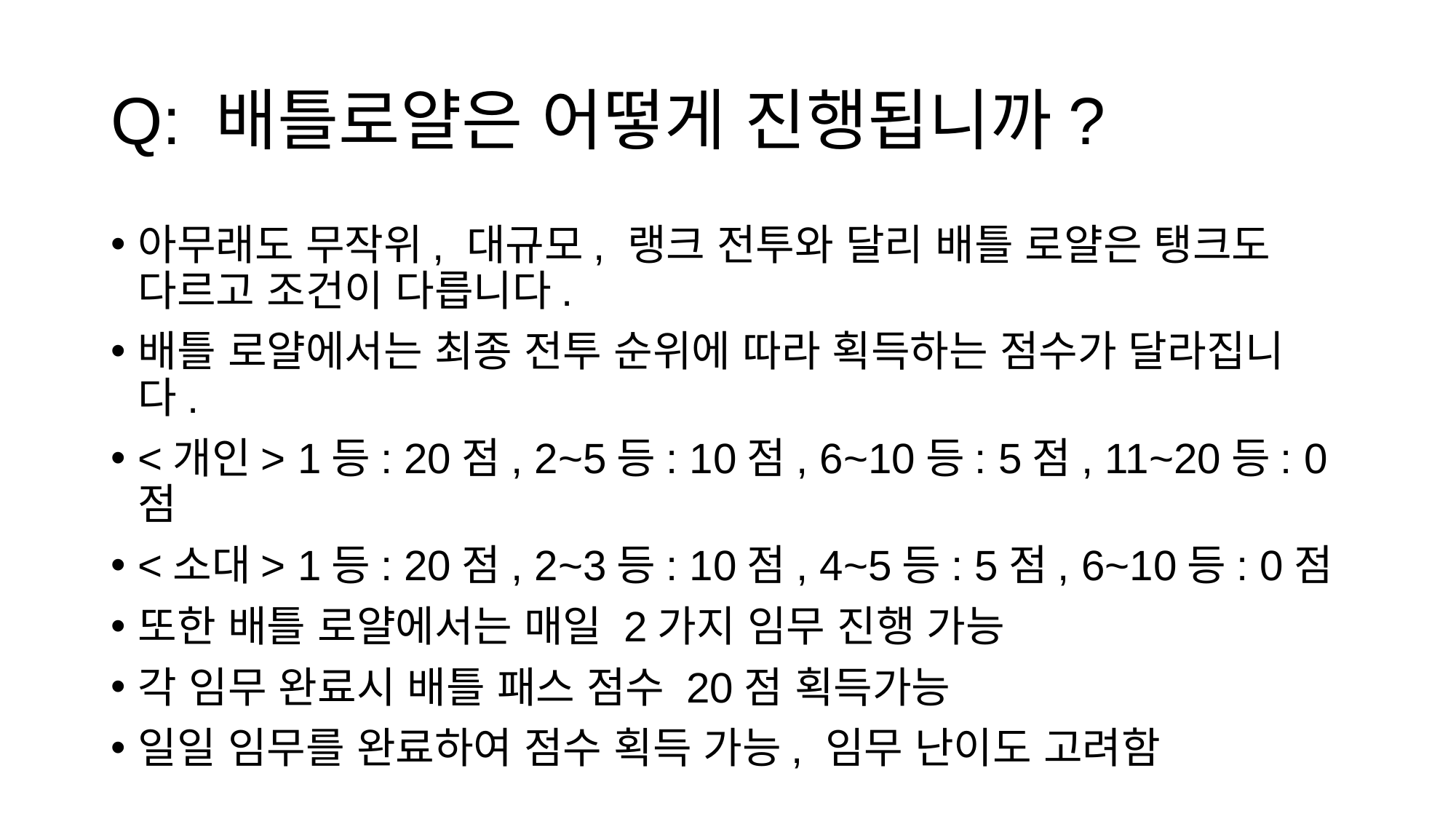

# Q: 배틀로얄은 어떻게 진행됩니까?
아무래도 무작위, 대규모, 랭크 전투와 달리 배틀 로얄은 탱크도 다르고 조건이 다릅니다.
배틀 로얄에서는 최종 전투 순위에 따라 획득하는 점수가 달라집니다.
<개인> 1등: 20점, 2~5등: 10점, 6~10등: 5점, 11~20등: 0점
<소대> 1등: 20점, 2~3등: 10점, 4~5등: 5점, 6~10등: 0점
또한 배틀 로얄에서는 매일 2가지 임무 진행 가능
각 임무 완료시 배틀 패스 점수 20점 획득가능
일일 임무를 완료하여 점수 획득 가능, 임무 난이도 고려함